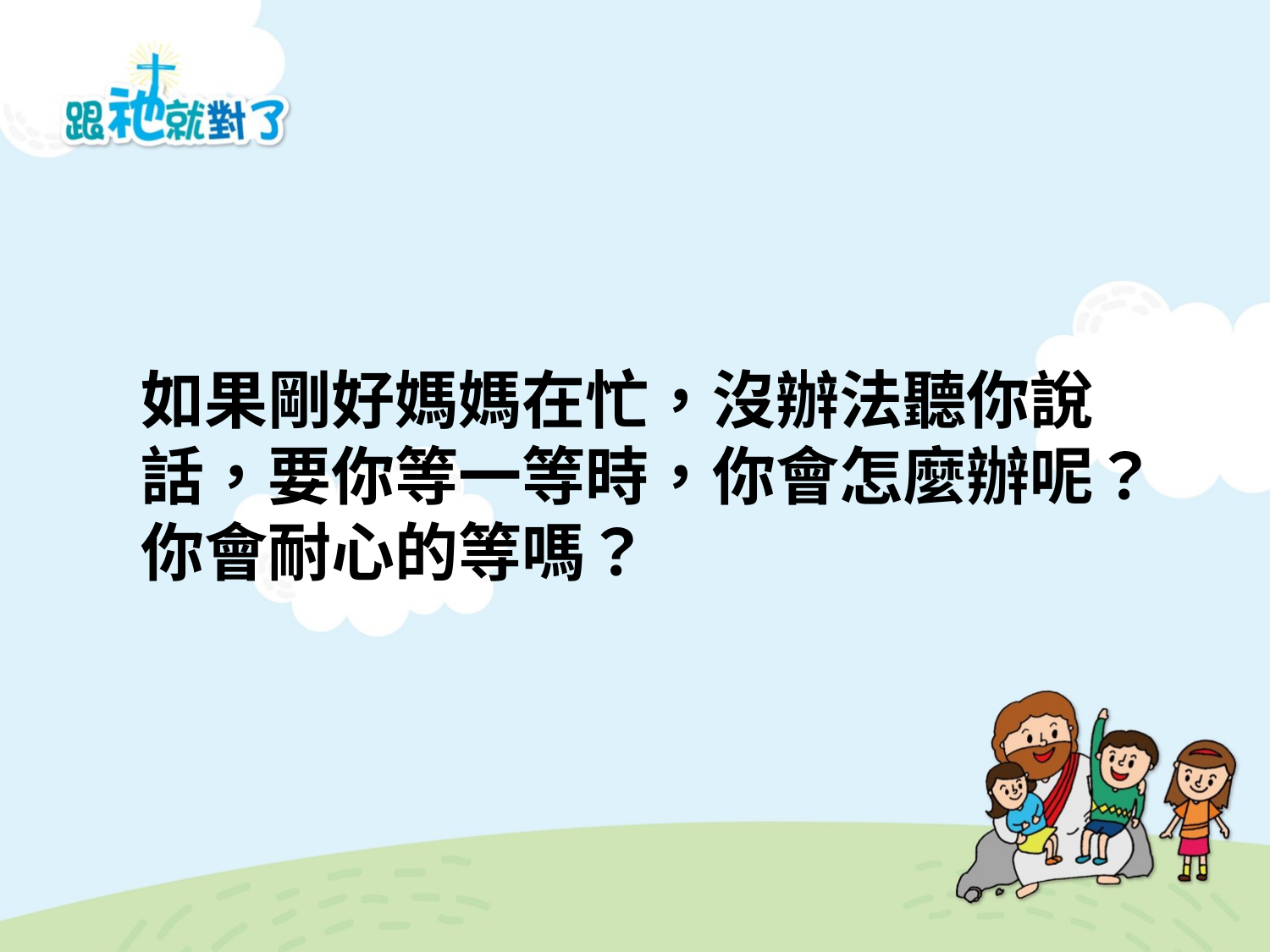

如果剛好媽媽在忙，沒辦法聽你說話，要你等一等時，你會怎麼辦呢？你會耐心的等嗎？